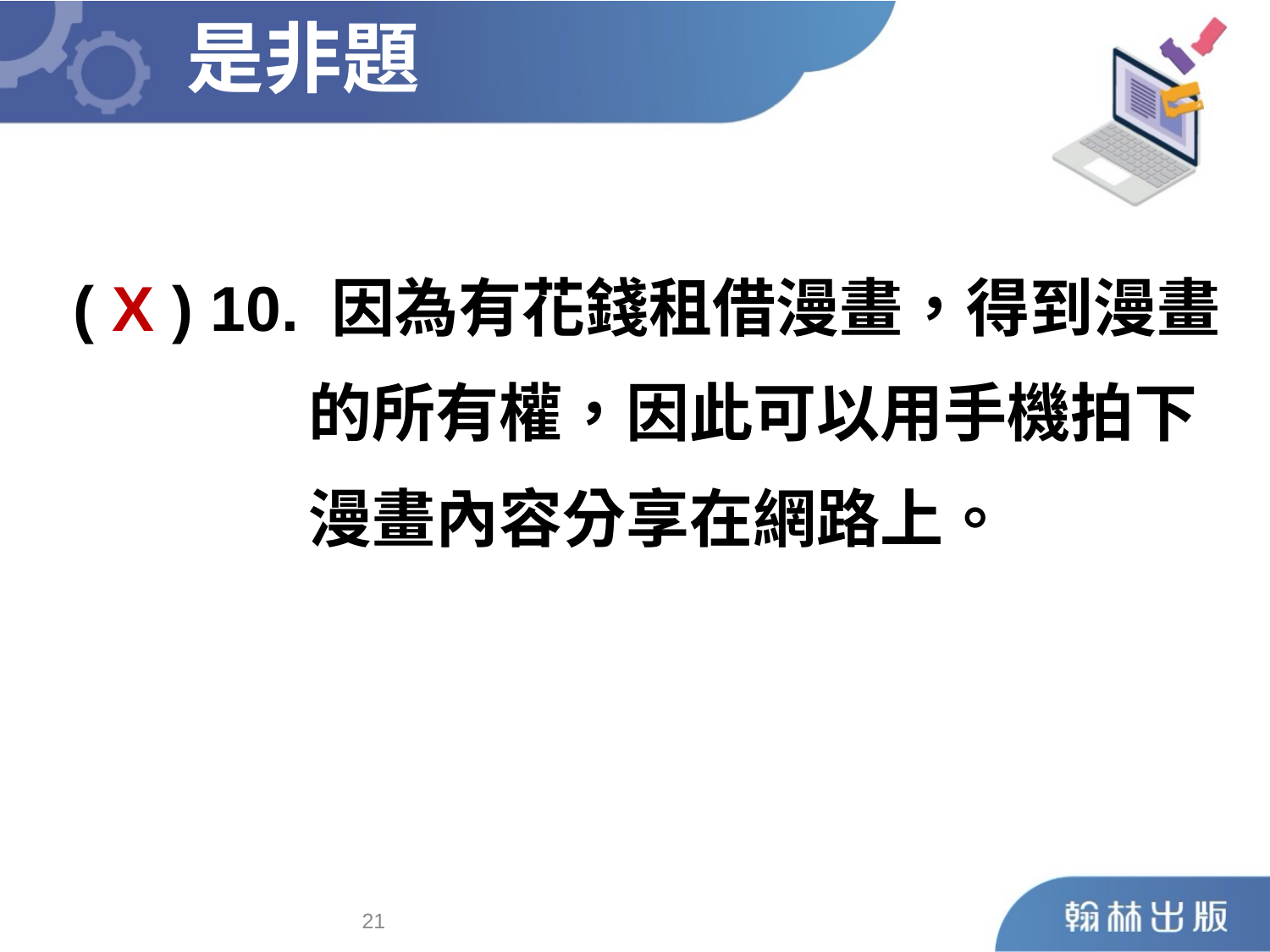

是非題
	( X ) 10. 因為有花錢租借漫畫，得到漫畫
                 的所有權，因此可以用手機拍下
                 漫畫內容分享在網路上。

21